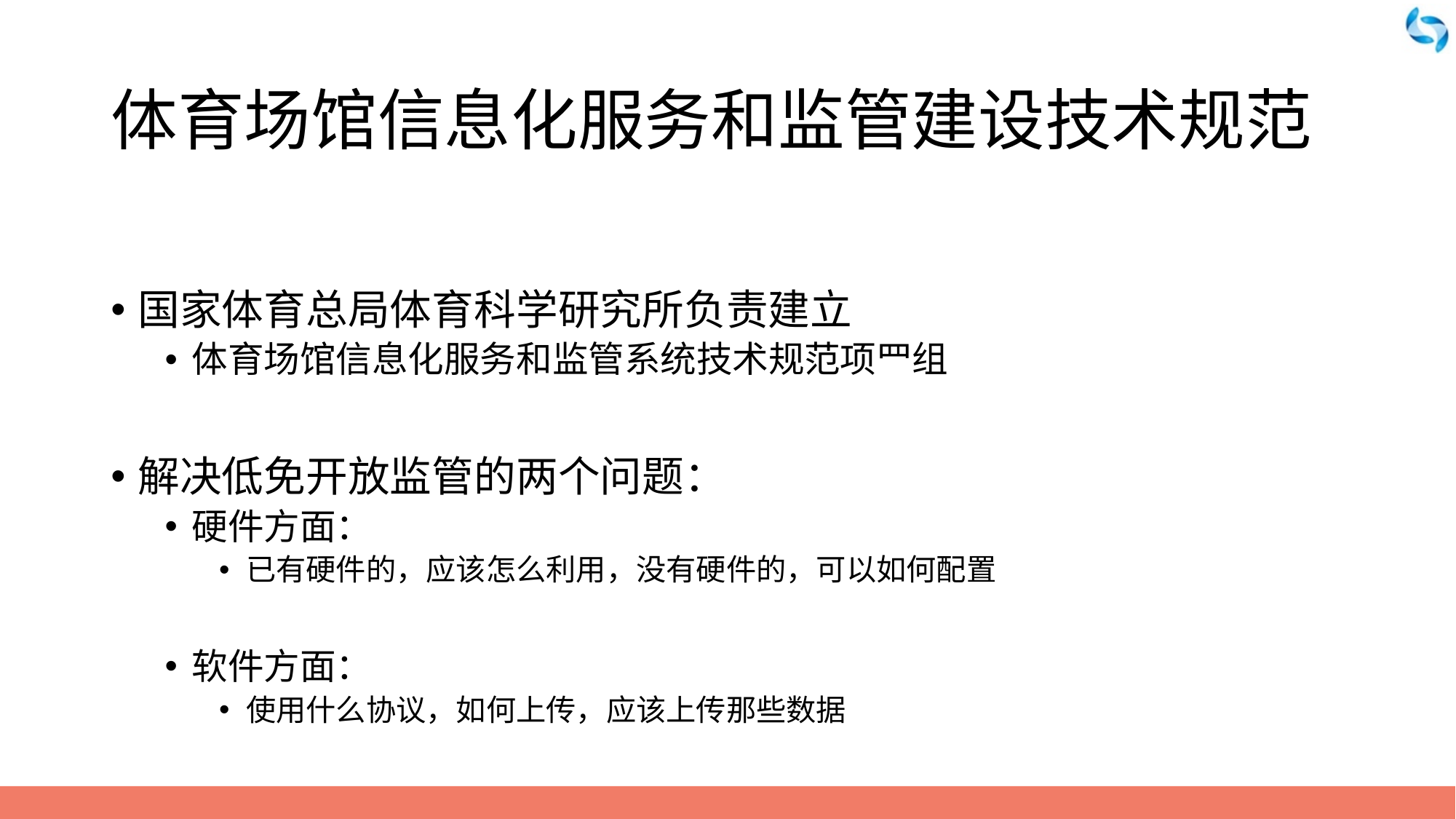

# 体育场馆信息化服务和监管建设技术规范

国家体育总局体育科学研究所负责建立
体育场馆信息化服务和监管系统技术规范项⺫组

解决低免开放监管的两个问题：
硬件方面：
已有硬件的，应该怎么利用，没有硬件的，可以如何配置

软件方面：
使用什么协议，如何上传，应该上传那些数据